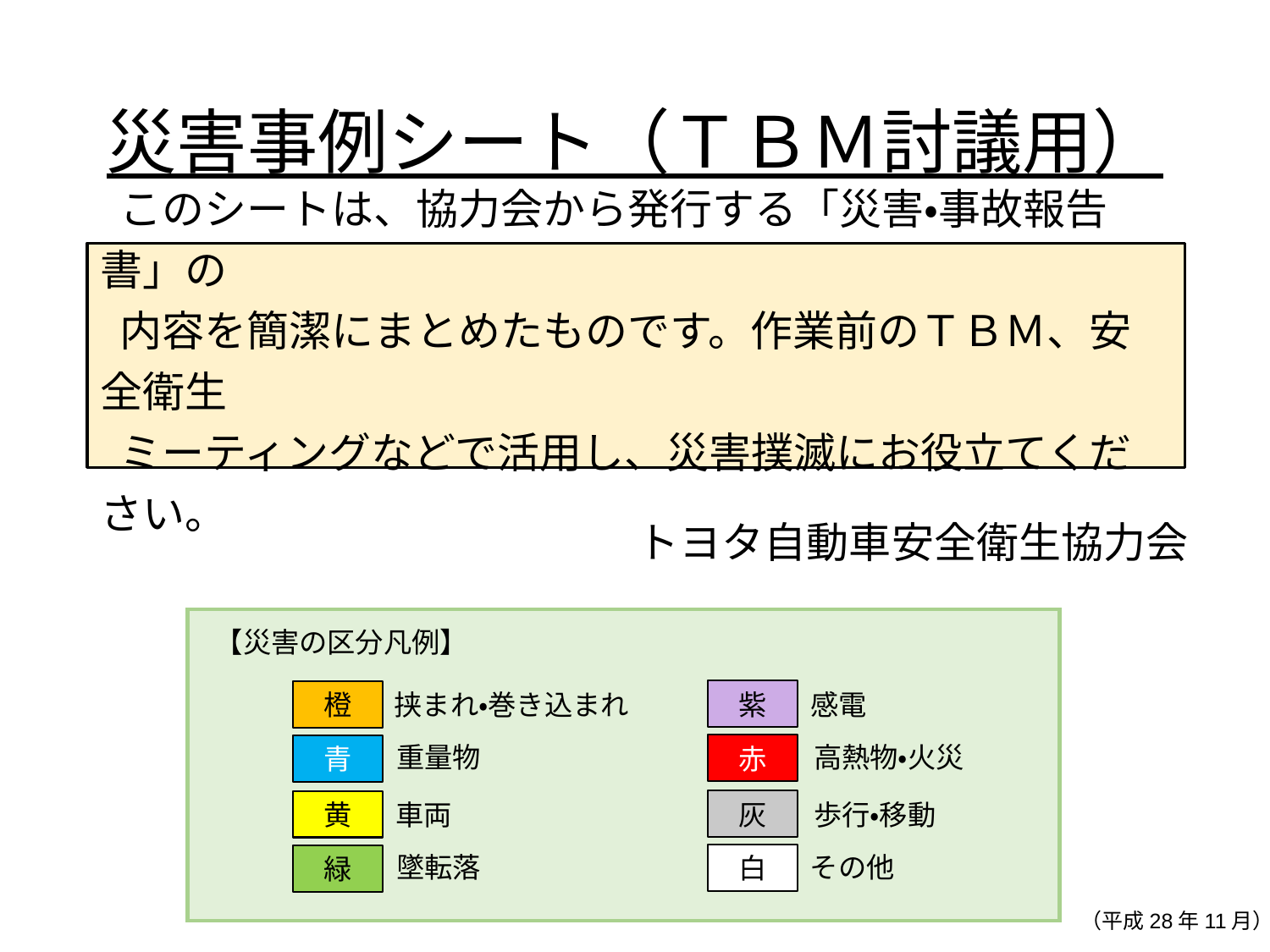

# 災害事例シート（ＴＢＭ討議用）
 このシートは、協力会から発行する「災害・事故報告書」の
 内容を簡潔にまとめたものです。作業前のＴＢＭ、安全衛生
 ミーティングなどで活用し、災害撲滅にお役立てください。
トヨタ自動車安全衛生協力会

【災害の区分凡例】
紫
感電
高熱物・火災
赤
灰
歩行・移動
その他
白
橙
挟まれ・巻き込まれ
重量物
青
黄
車両
墜転落
緑
（平成28年11月）